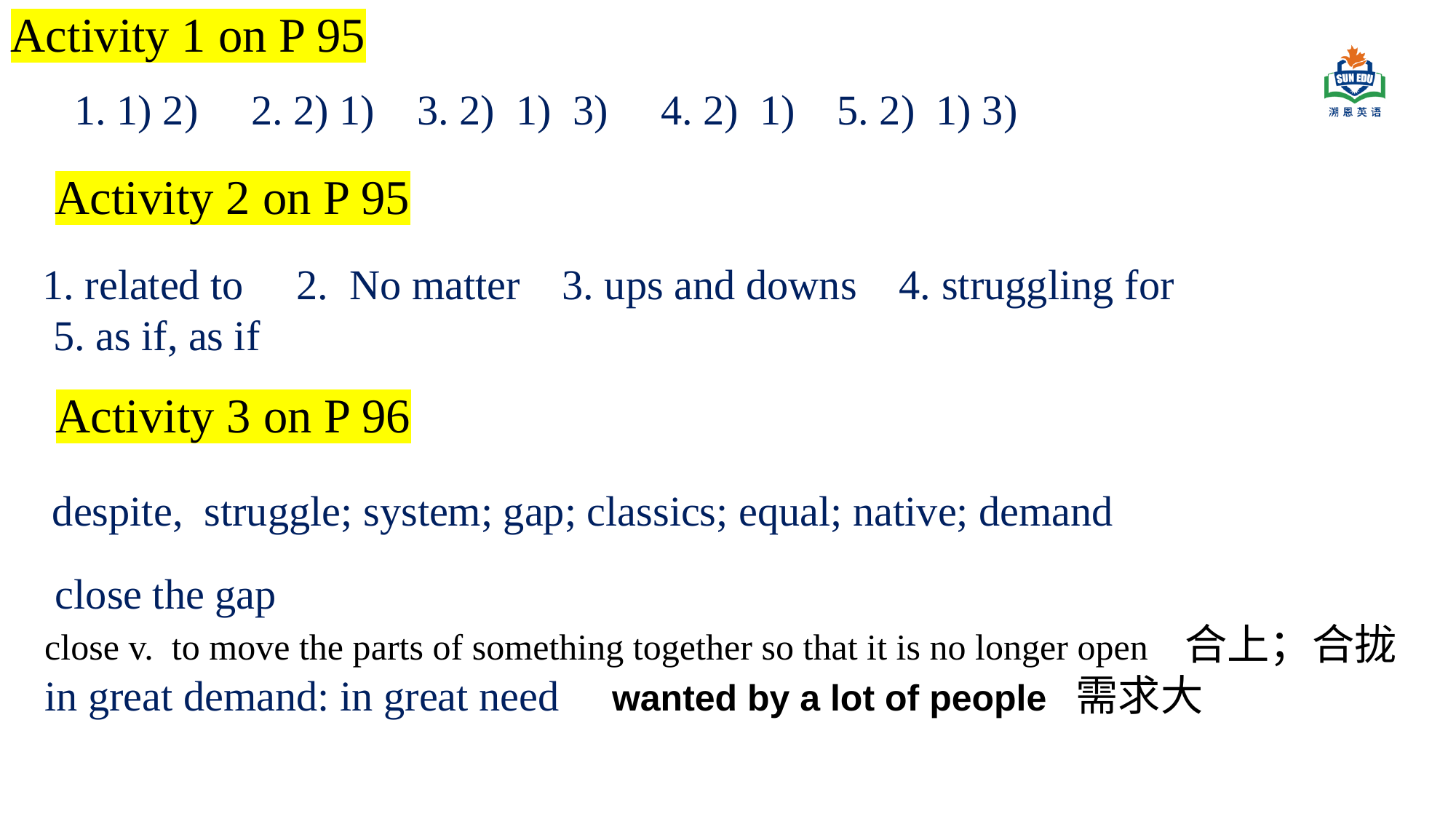

Activity 1 on P 95
1. 1) 2)     2. 2) 1)    3. 2)  1)  3)     4. 2)  1)    5. 2)  1) 3)
Activity 2 on P 95
1. related to     2.  No matter    3. ups and downs    4. struggling for
 5. as if, as if
Activity 3 on P 96
despite,  struggle; system; gap; classics; equal; native; demand
 close the gap
close v.  to move the parts of something together so that it is no longer open   合上；合拢
in great demand: in great need     wanted by a lot of people  需求大